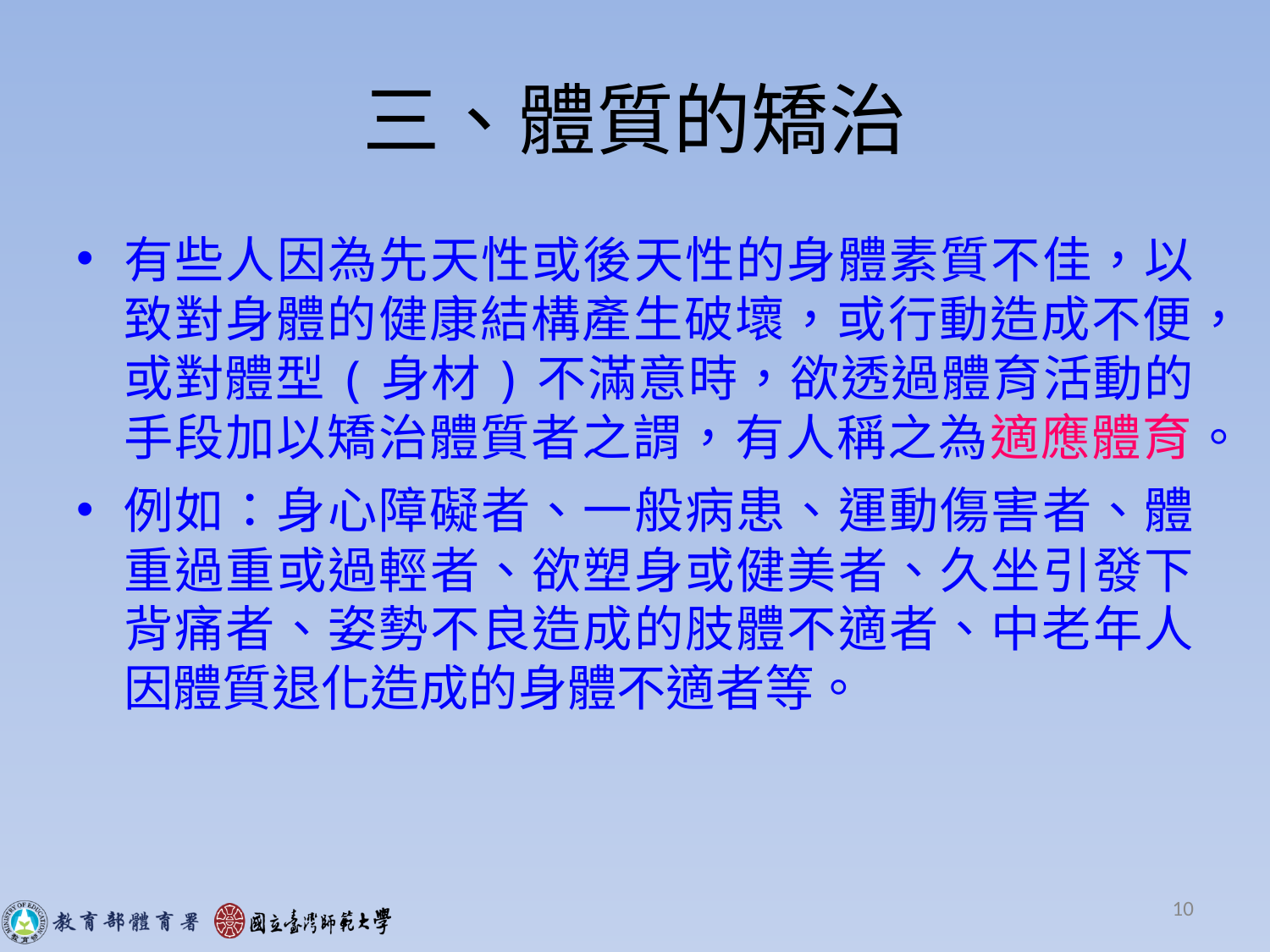

# 三、體質的矯治
有些人因為先天性或後天性的身體素質不佳，以致對身體的健康結構產生破壞，或行動造成不便，或對體型(身材)不滿意時，欲透過體育活動的手段加以矯治體質者之謂，有人稱之為適應體育。
例如：身心障礙者、一般病患、運動傷害者、體重過重或過輕者、欲塑身或健美者、久坐引發下背痛者、姿勢不良造成的肢體不適者、中老年人因體質退化造成的身體不適者等。
10